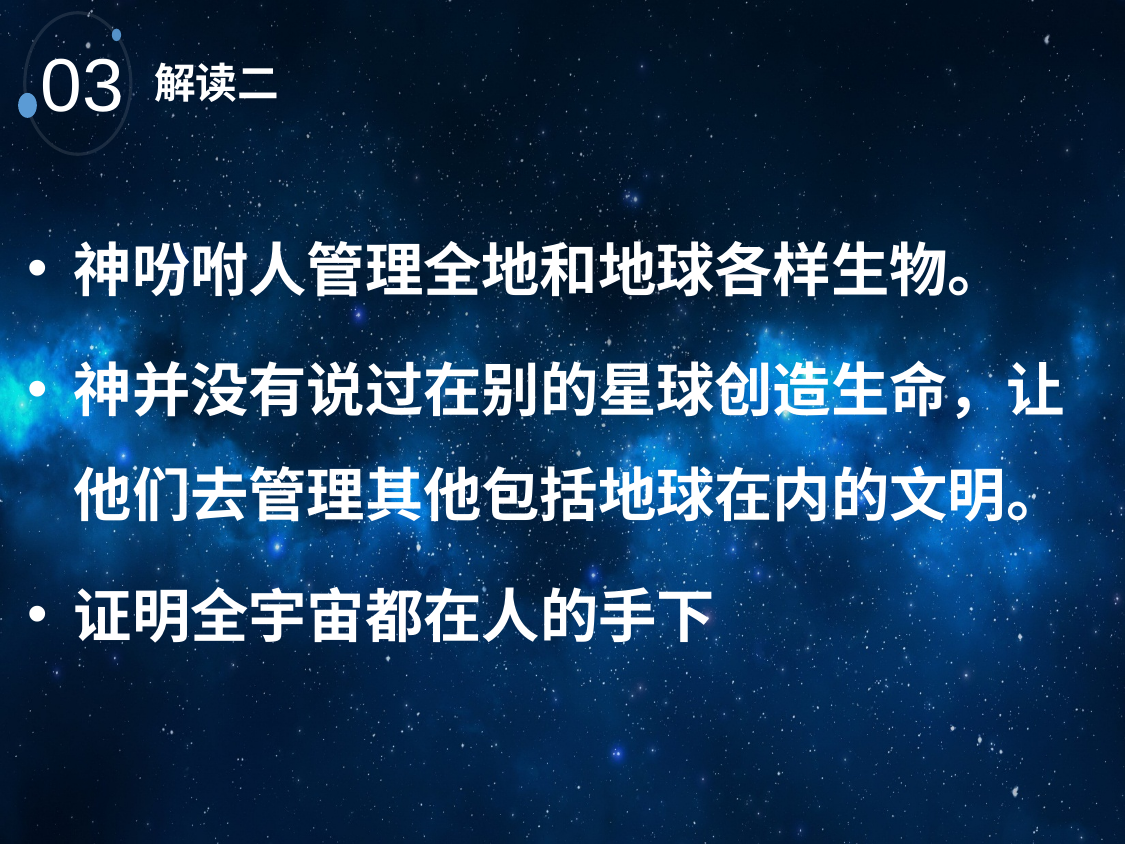

03
解读二
神吩咐人管理全地和地球各样生物。
神并没有说过在别的星球创造生命，让他们去管理其他包括地球在内的文明。
证明全宇宙都在人的手下